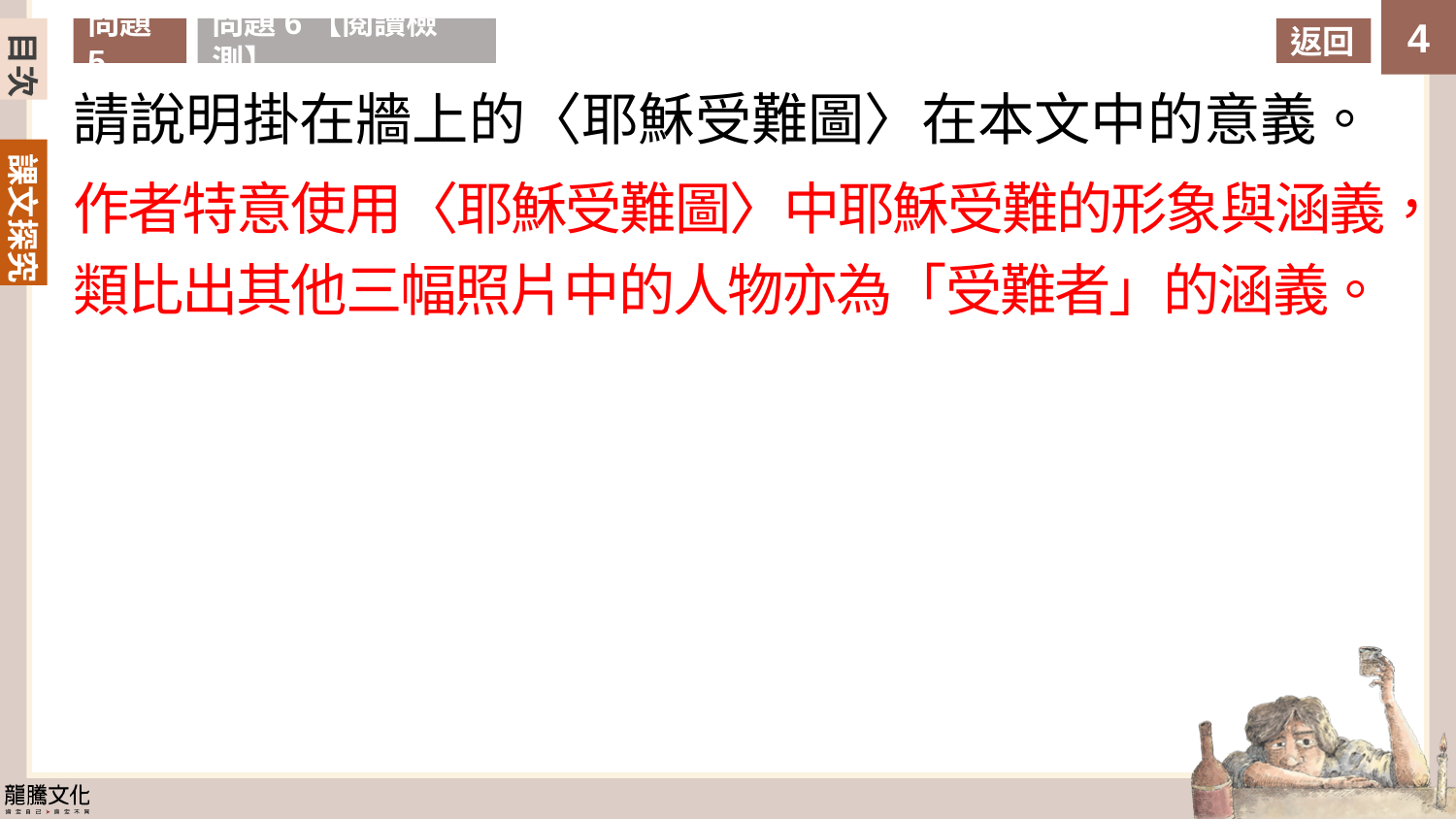

目次
問題5
問題6【閱讀檢測】
返回
請說明掛在牆上的〈耶穌受難圖〉在本文中的意義。
作者特意使用〈耶穌受難圖〉中耶穌受難的形象與涵義，類比出其他三幅照片中的人物亦為「受難者」的涵義。